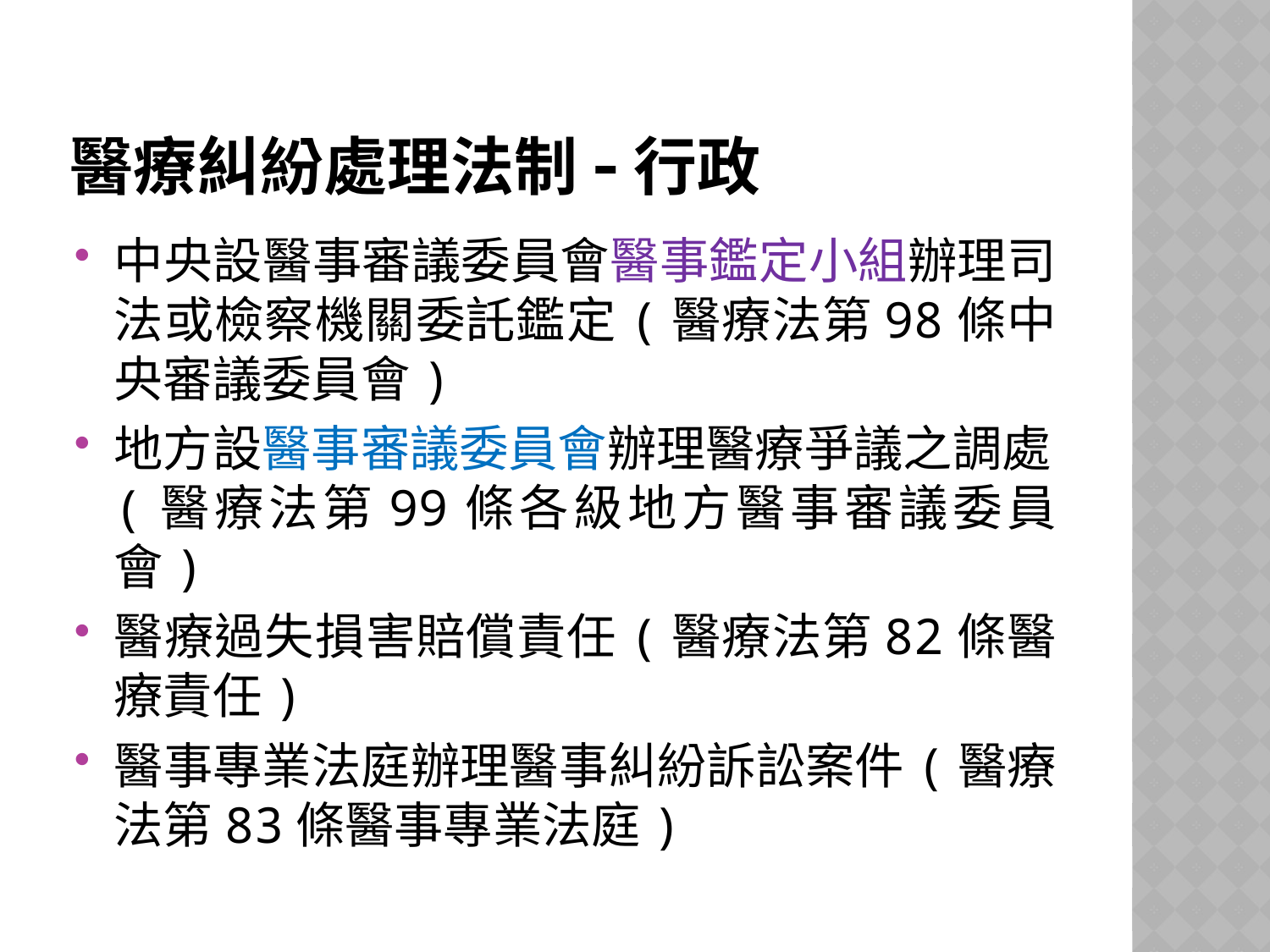

# 醫療糾紛處理法制-行政
中央設醫事審議委員會醫事鑑定小組辦理司法或檢察機關委託鑑定(醫療法第98條中央審議委員會)
地方設醫事審議委員會辦理醫療爭議之調處(醫療法第99條各級地方醫事審議委員會)
醫療過失損害賠償責任(醫療法第82條醫療責任)
醫事專業法庭辦理醫事糾紛訴訟案件(醫療法第83條醫事專業法庭)